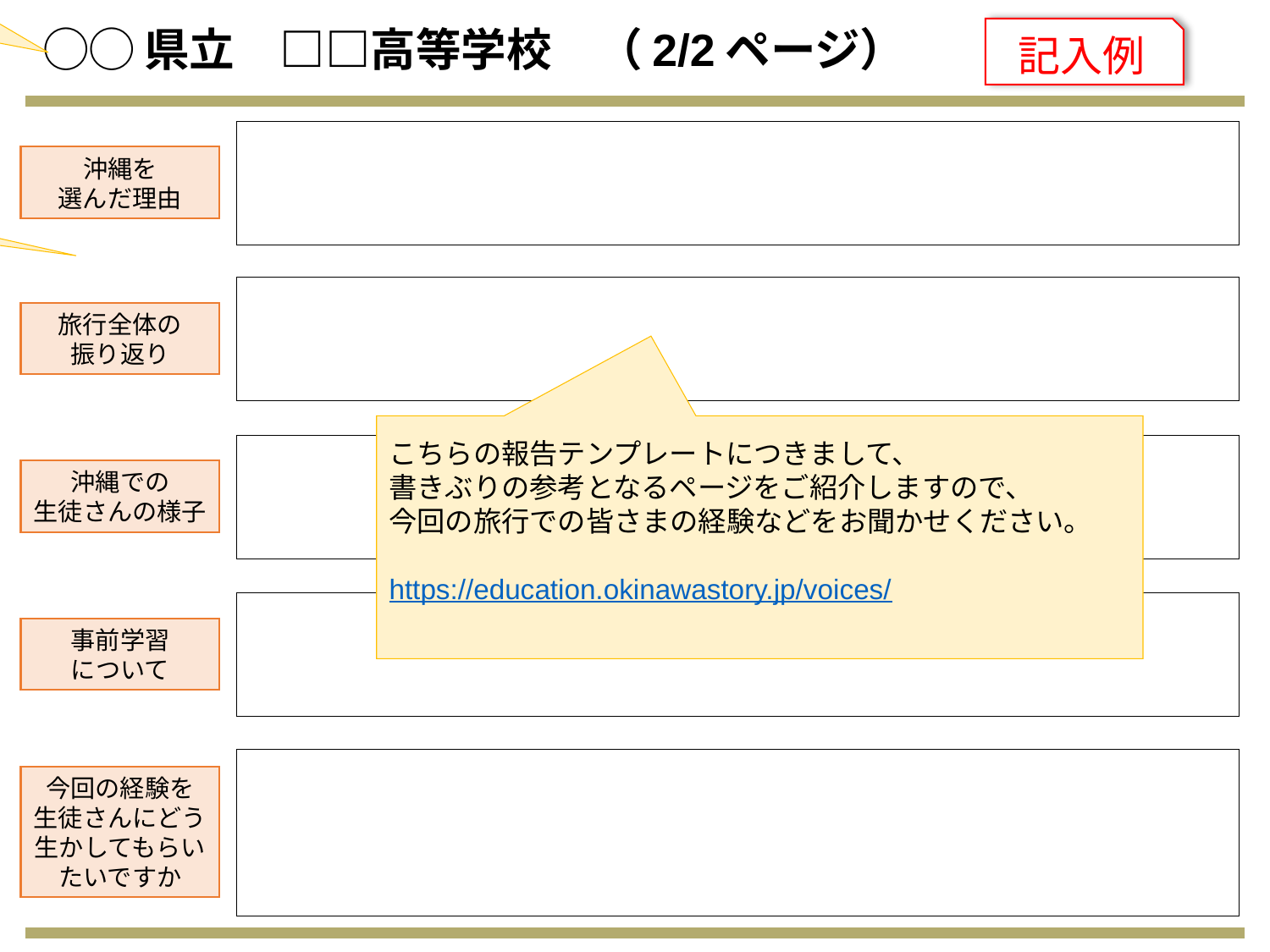

【学校名】
フォント：BIZ　UDPゴシック28pt
# ◯◯県立　□□高等学校　（2/2ページ）
記入例

沖縄を
選んだ理由
フォント： BIZ　UDPゴシック10pt

旅行全体の
振り返り
こちらの報告テンプレートにつきまして、
書きぶりの参考となるページをご紹介しますので、
今回の旅行での皆さまの経験などをお聞かせください。

https://education.okinawastory.jp/voices/

沖縄での
生徒さんの様子

事前学習
について

今回の経験を
生徒さんにどう生かしてもらいたいですか